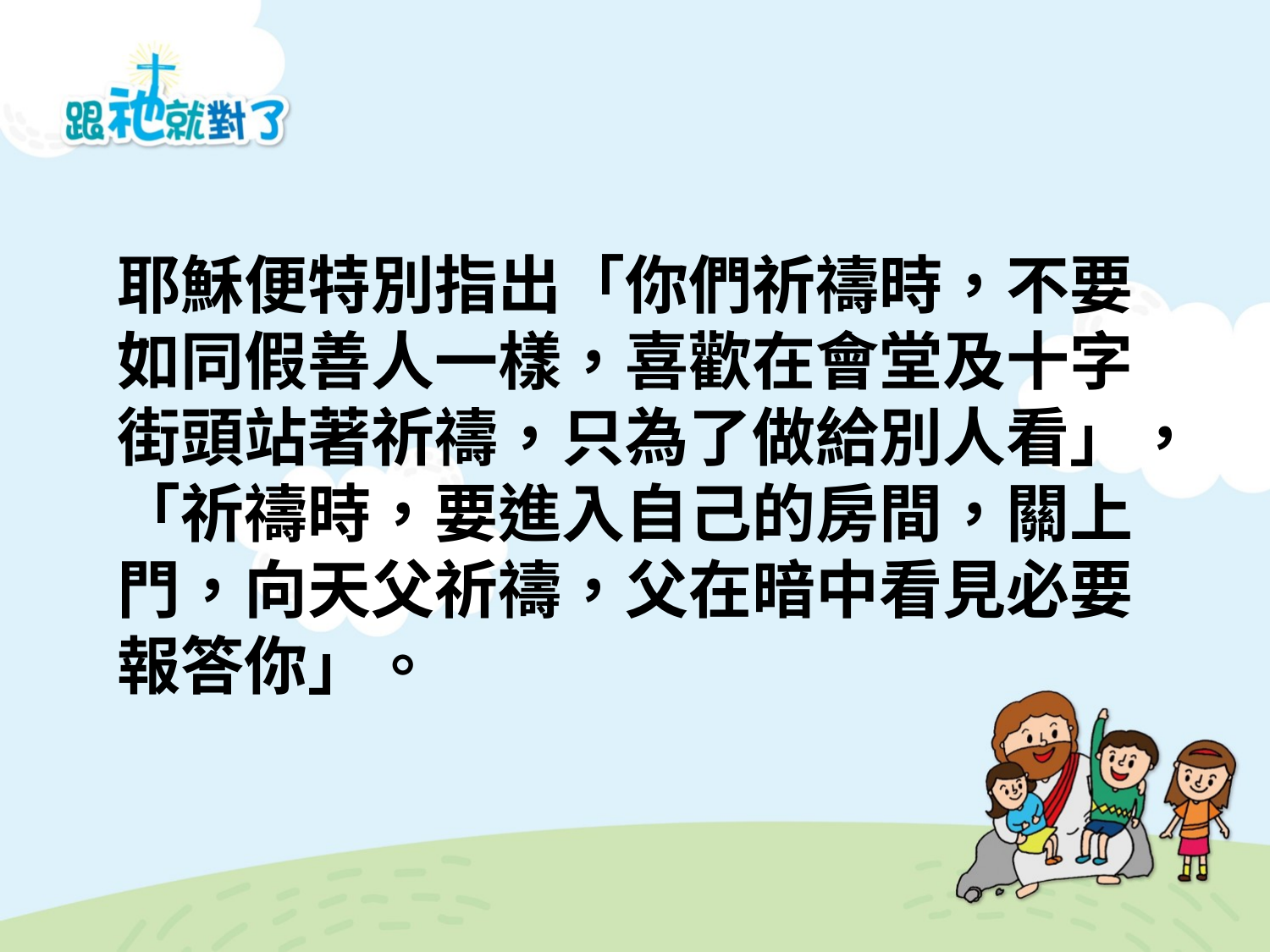

耶穌便特別指出「你們祈禱時，不要如同假善人一樣，喜歡在會堂及十字街頭站著祈禱，只為了做給別人看」，「祈禱時，要進入自己的房間，關上門，向天父祈禱，父在暗中看見必要報答你」。